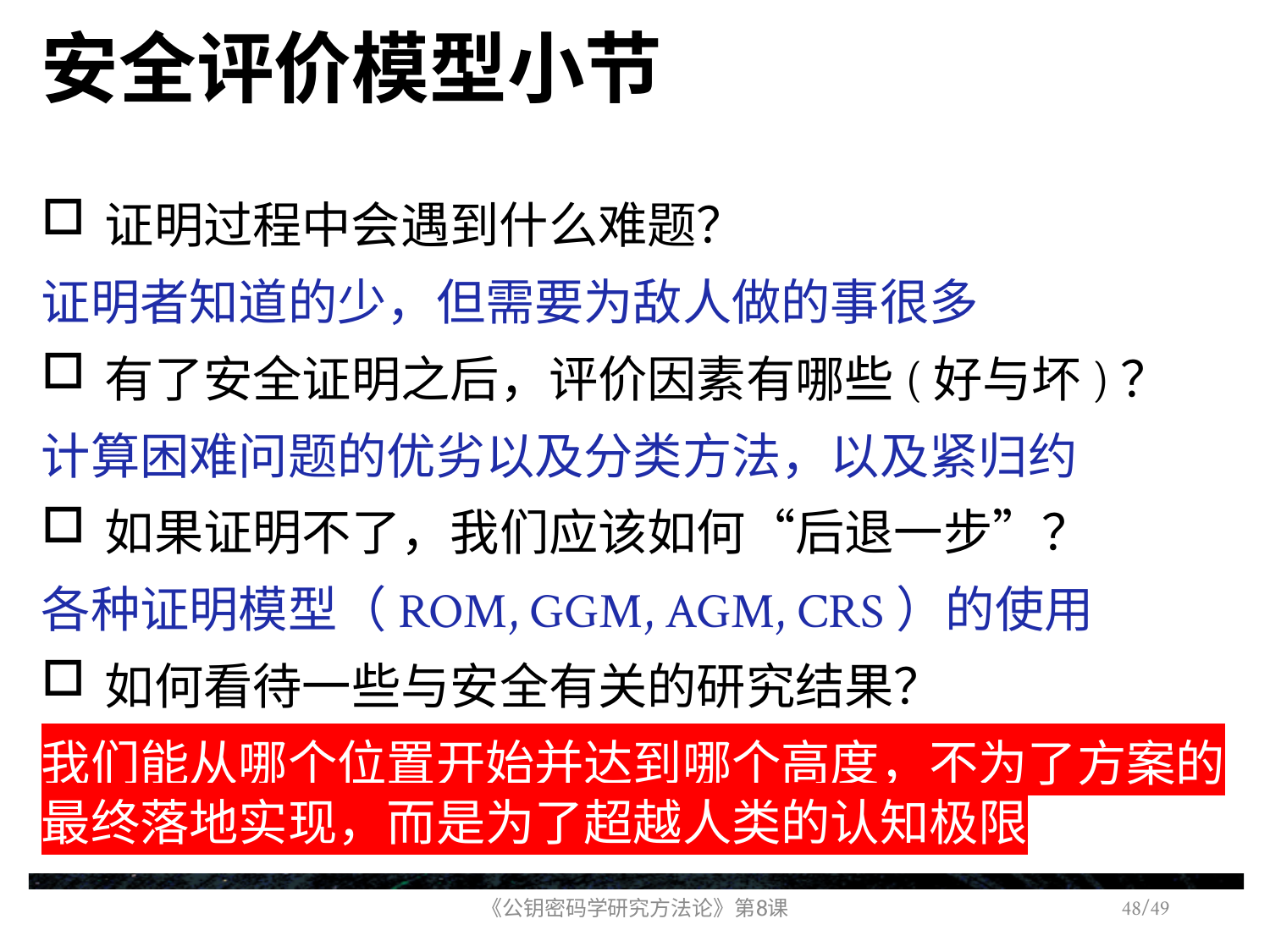

# 安全评价模型小节
证明过程中会遇到什么难题？
证明者知道的少，但需要为敌人做的事很多
有了安全证明之后，评价因素有哪些(好与坏)？
计算困难问题的优劣以及分类方法，以及紧归约
如果证明不了，我们应该如何“后退一步”？
各种证明模型（ROM, GGM, AGM, CRS）的使用
如何看待一些与安全有关的研究结果？
我们能从哪个位置开始并达到哪个高度，不为了方案的最终落地实现，而是为了超越人类的认知极限

《公钥密码学研究方法论》第8课
48/49